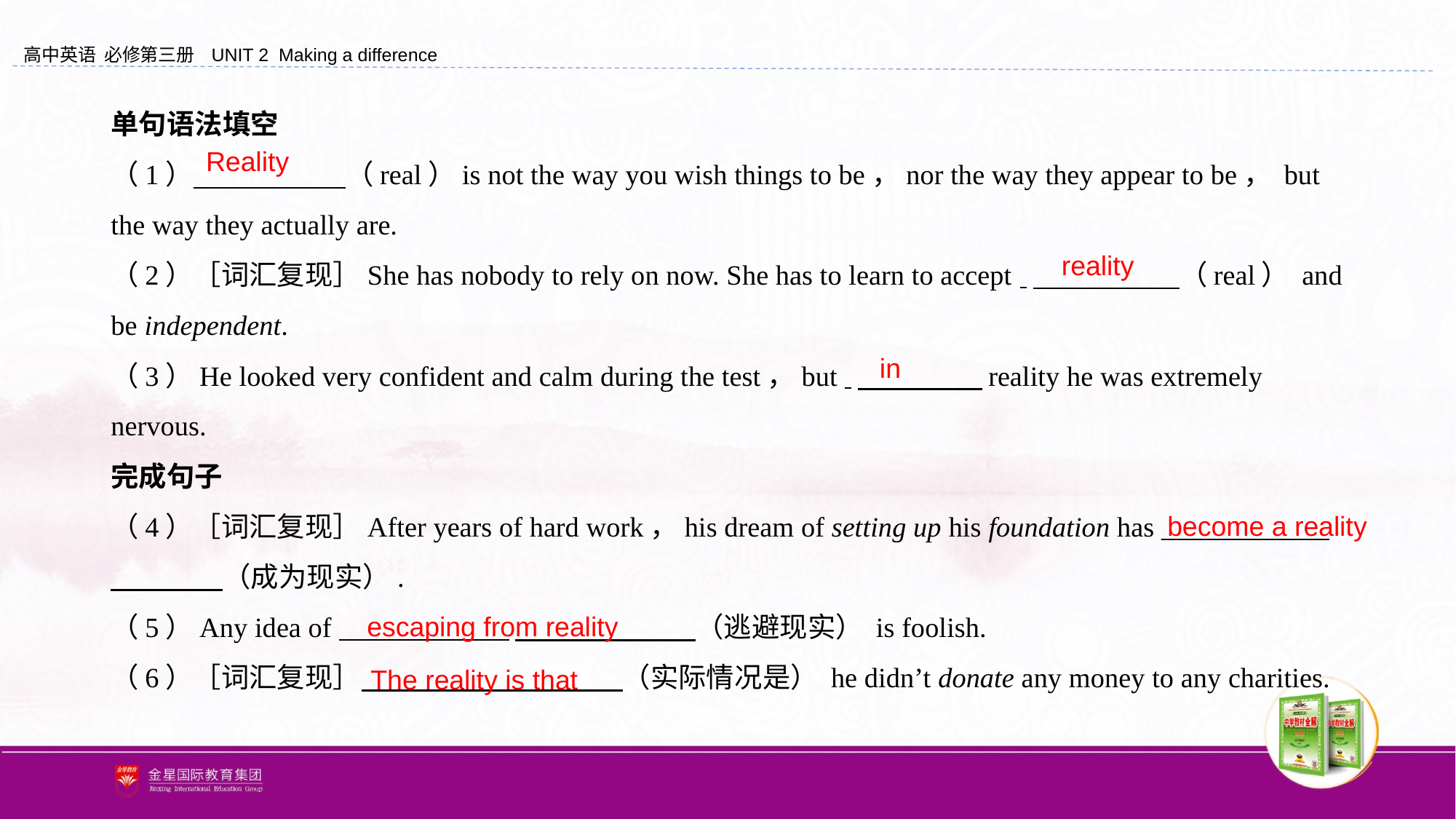

单句语法填空
（1） 　　　　 　（real）is not the way you wish things to be，nor the way they appear to be， but the way they actually are.
（2）［词汇复现］She has nobody to rely on now. She has to learn to accept  　　　　 　（real） and be independent.
（3）He looked very confident and calm during the test，but  　　　 　 reality he was extremely nervous.
完成句子
（4）［词汇复现］After years of hard work，his dream of setting up his foundation has ____________ 　　　　（成为现实）.
（5）Any idea of                         　　　　 　　 （逃避现实） is foolish.
（6）［词汇复现］ 　　　 　    　　　　（实际情况是） he didn’t donate any money to any charities.

Reality
reality
in
become a reality
escaping from reality
The reality is that